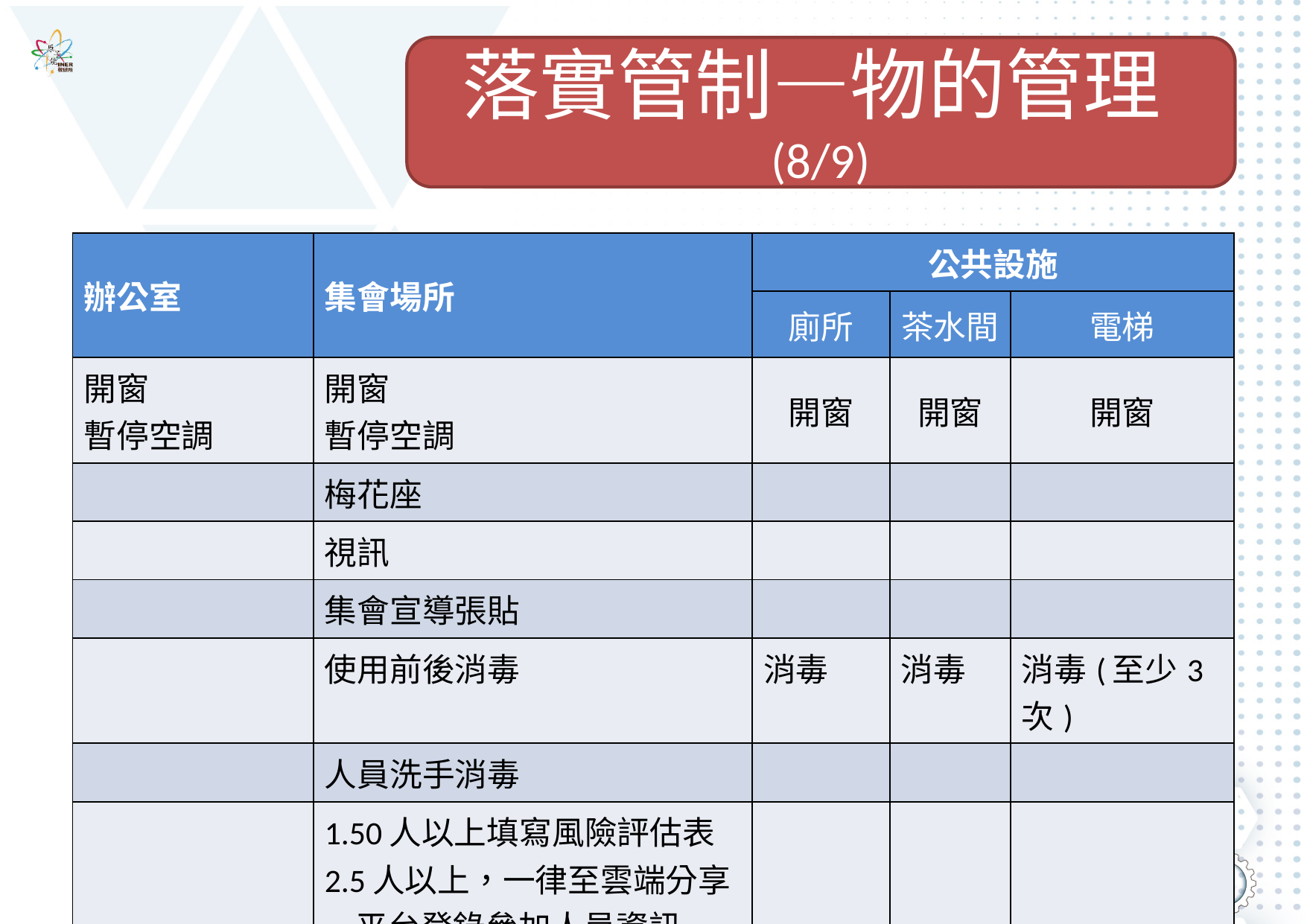

#
落實管制—物的管理(8/9)
落實管制—物的管理
| 辦公室 | 集會場所 | 公共設施 |  |  |
| --- | --- | --- | --- | --- |
|  |  | 廁所 | 茶水間 | 電梯 |
| 開窗 暫停空調 | 開窗 暫停空調 | 開窗 | 開窗 | 開窗 |
|  | 梅花座 |  |  |  |
|  | 視訊 |  |  |  |
|  | 集會宣導張貼 |  |  |  |
|  | 使用前後消毒 | 消毒 | 消毒 | 消毒(至少3次) |
|  | 人員洗手消毒 |  |  |  |
|  | 1.50人以上填寫風險評估表 2.5人以上，一律至雲端分享 平台登錄參加人員資訊 |  |  |  |
10